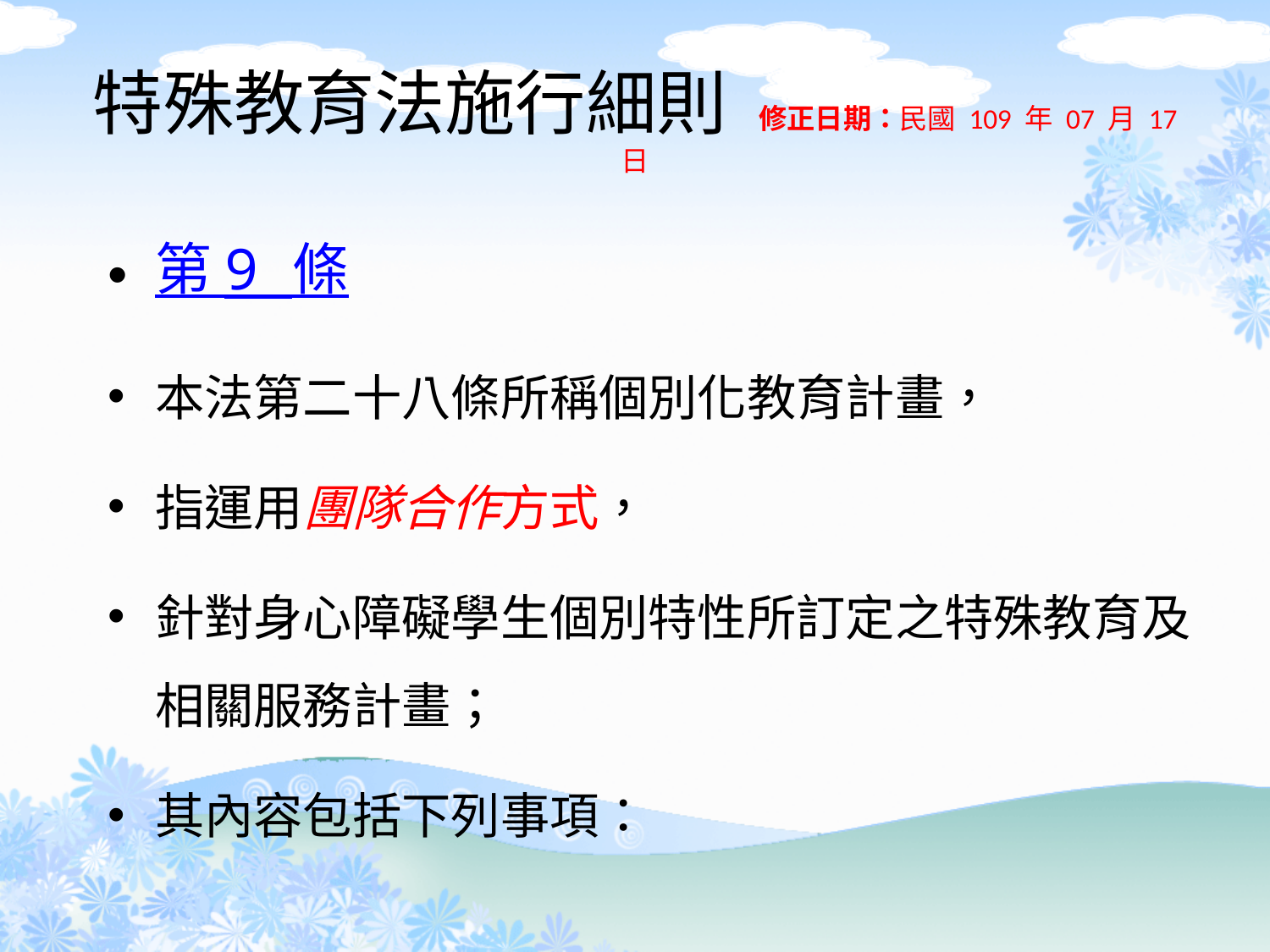

# 特殊教育法施行細則  修正日期：民國 109 年 07 月 17 日
第 9 條
本法第二十八條所稱個別化教育計畫，
指運用團隊合作方式，
針對身心障礙學生個別特性所訂定之特殊教育及相關服務計畫；
其內容包括下列事項：